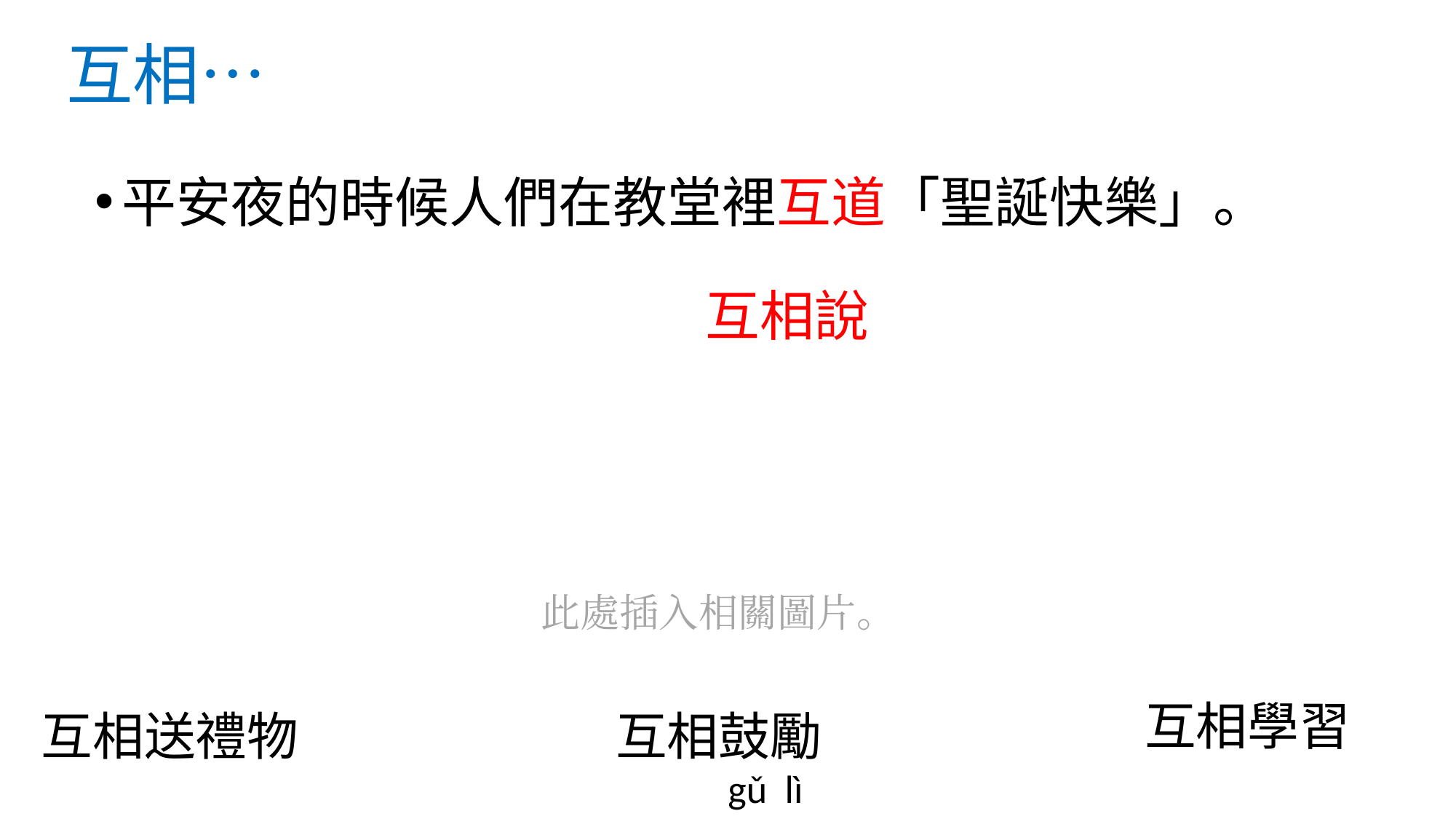

# 互相…
平安夜的時候人們在教堂裡互道「聖誕快樂」。
                                                 互相說

此處插入相關圖片。
互相學習
互相鼓勵
互相送禮物
gǔ  lì